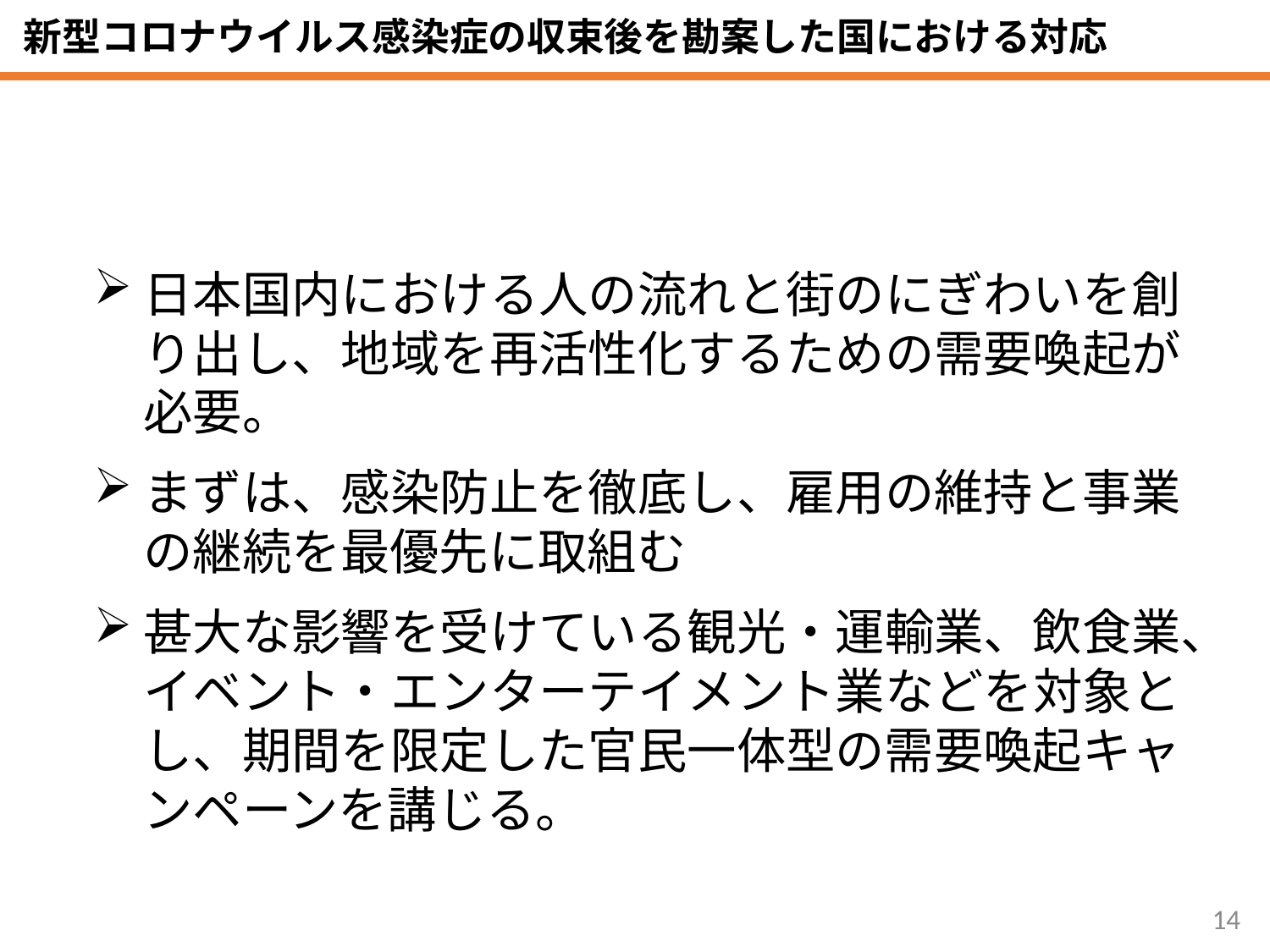

新型コロナウイルス感染症の収束後を勘案した国における対応
日本国内における人の流れと街のにぎわいを創り出し、地域を再活性化するための需要喚起が必要。
まずは、感染防止を徹底し、雇用の維持と事業の継続を最優先に取組む
甚大な影響を受けている観光・運輸業、飲食業、イベント・エンターテイメント業などを対象とし、期間を限定した官民一体型の需要喚起キャンペーンを講じる。
14